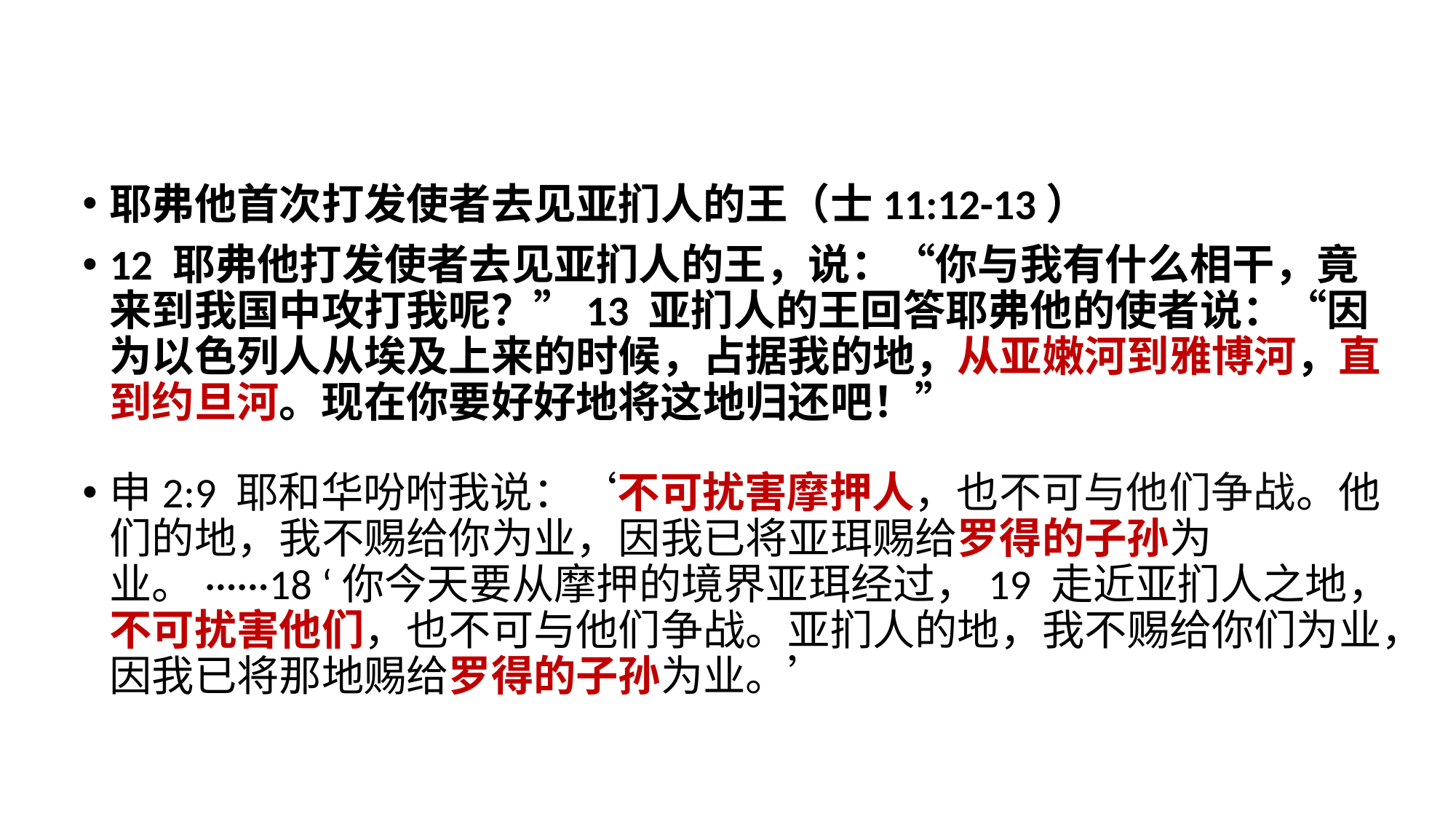

耶弗他首次打发使者去见亚扪人的王（士11:12-13）
12 耶弗他打发使者去见亚扪人的王，说：“你与我有什么相干，竟来到我国中攻打我呢？”13 亚扪人的王回答耶弗他的使者说：“因为以色列人从埃及上来的时候，占据我的地，从亚嫩河到雅博河，直到约旦河。现在你要好好地将这地归还吧！”

申2:9 耶和华吩咐我说：‘不可扰害摩押人，也不可与他们争战。他们的地，我不赐给你为业，因我已将亚珥赐给罗得的子孙为业。······18 ‘你今天要从摩押的境界亚珥经过，19 走近亚扪人之地，不可扰害他们，也不可与他们争战。亚扪人的地，我不赐给你们为业，因我已将那地赐给罗得的子孙为业。’